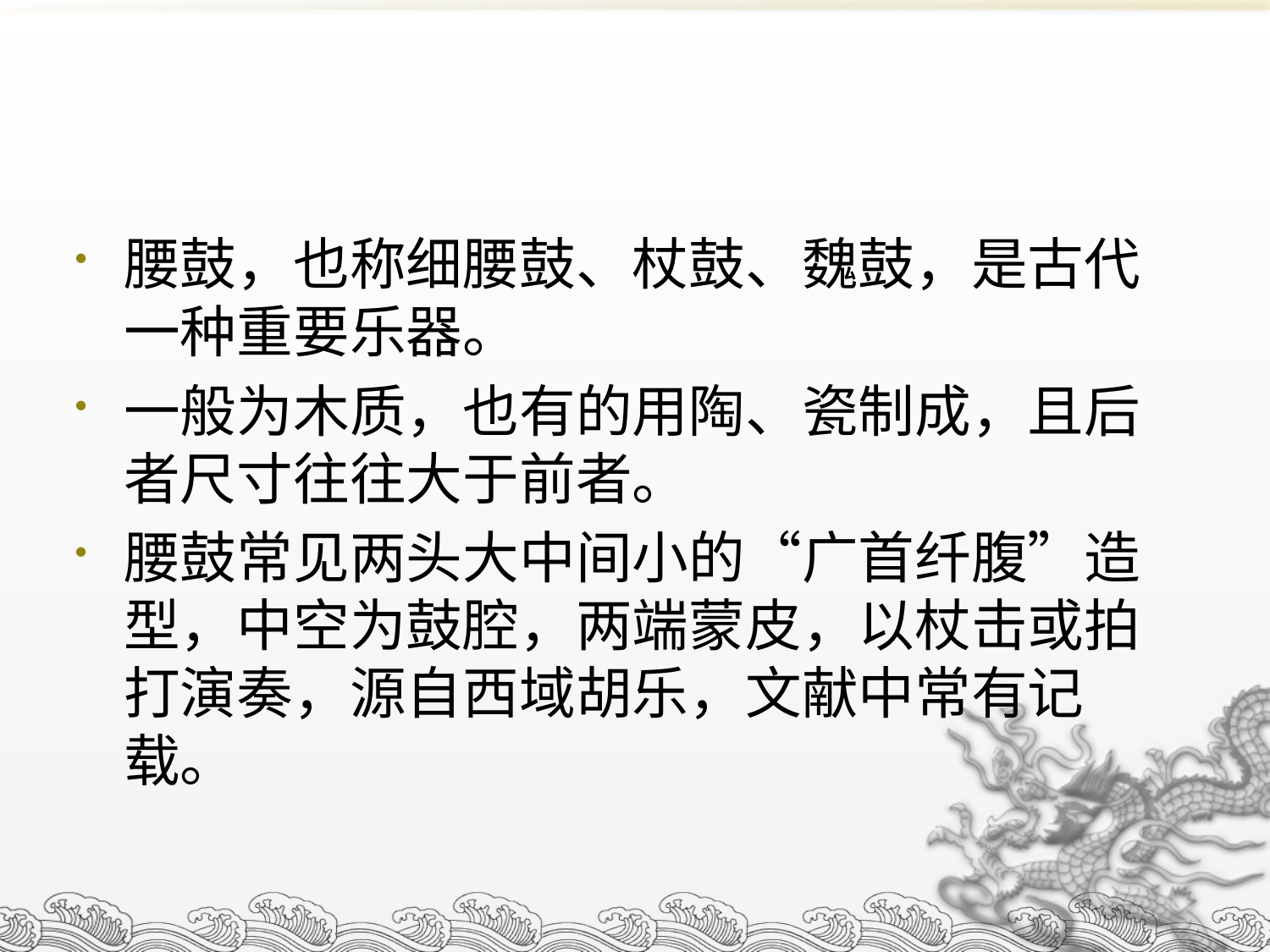

#
腰鼓，也称细腰鼓、杖鼓、魏鼓，是古代一种重要乐器。
一般为木质，也有的用陶、瓷制成，且后者尺寸往往大于前者。
腰鼓常见两头大中间小的“广首纤腹”造型，中空为鼓腔，两端蒙皮，以杖击或拍打演奏，源自西域胡乐，文献中常有记载。